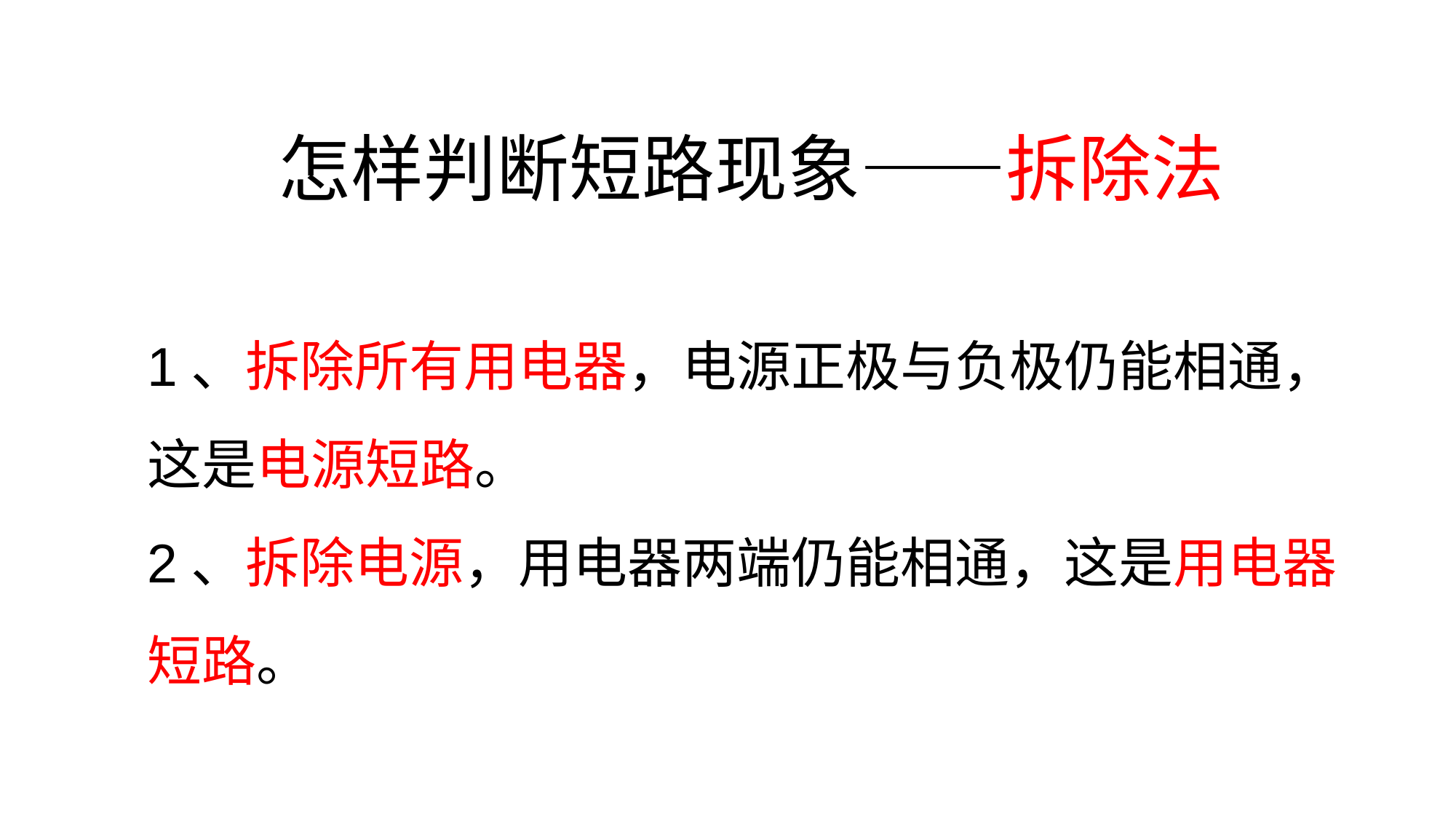

怎样判断短路现象——拆除法
1、拆除所有用电器，电源正极与负极仍能相通，这是电源短路。
2、拆除电源，用电器两端仍能相通，这是用电器短路。